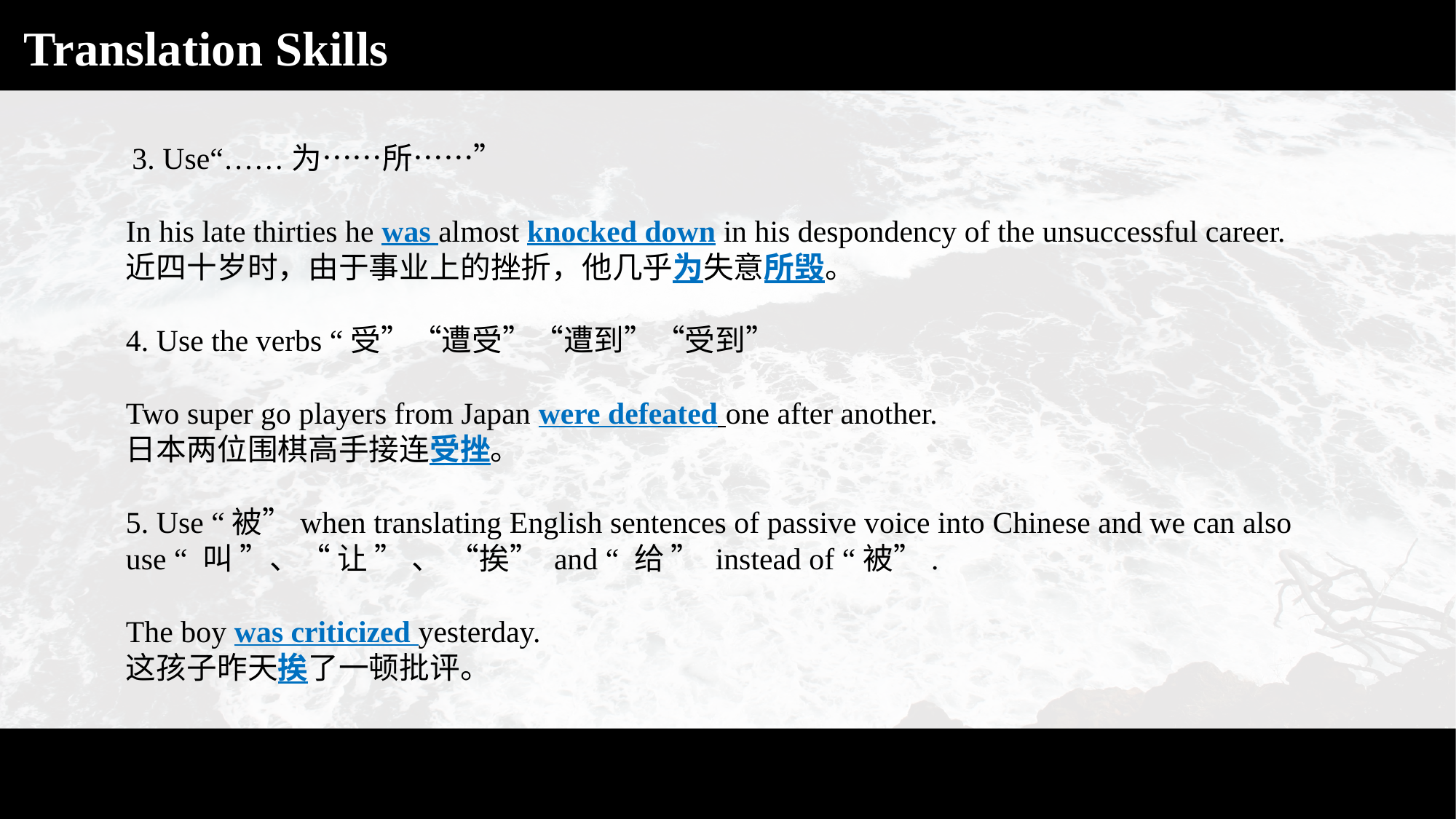

Translation Skills

 3. Use“……为……所……”

In his late thirties he was almost knocked down in his despondency of the unsuccessful career.
近四十岁时，由于事业上的挫折，他几乎为失意所毁。

4. Use the verbs “受”“遭受”“遭到”“受到”

Two super go players from Japan were defeated one after another.
日本两位围棋高手接连受挫。

5. Use “被”when translating English sentences of passive voice into Chinese and we can also use “ 叫 ”、“ 让 ” 、 “挨” and “ 给 ” instead of “被”.

The boy was criticized yesterday.
这孩子昨天挨了一顿批评。